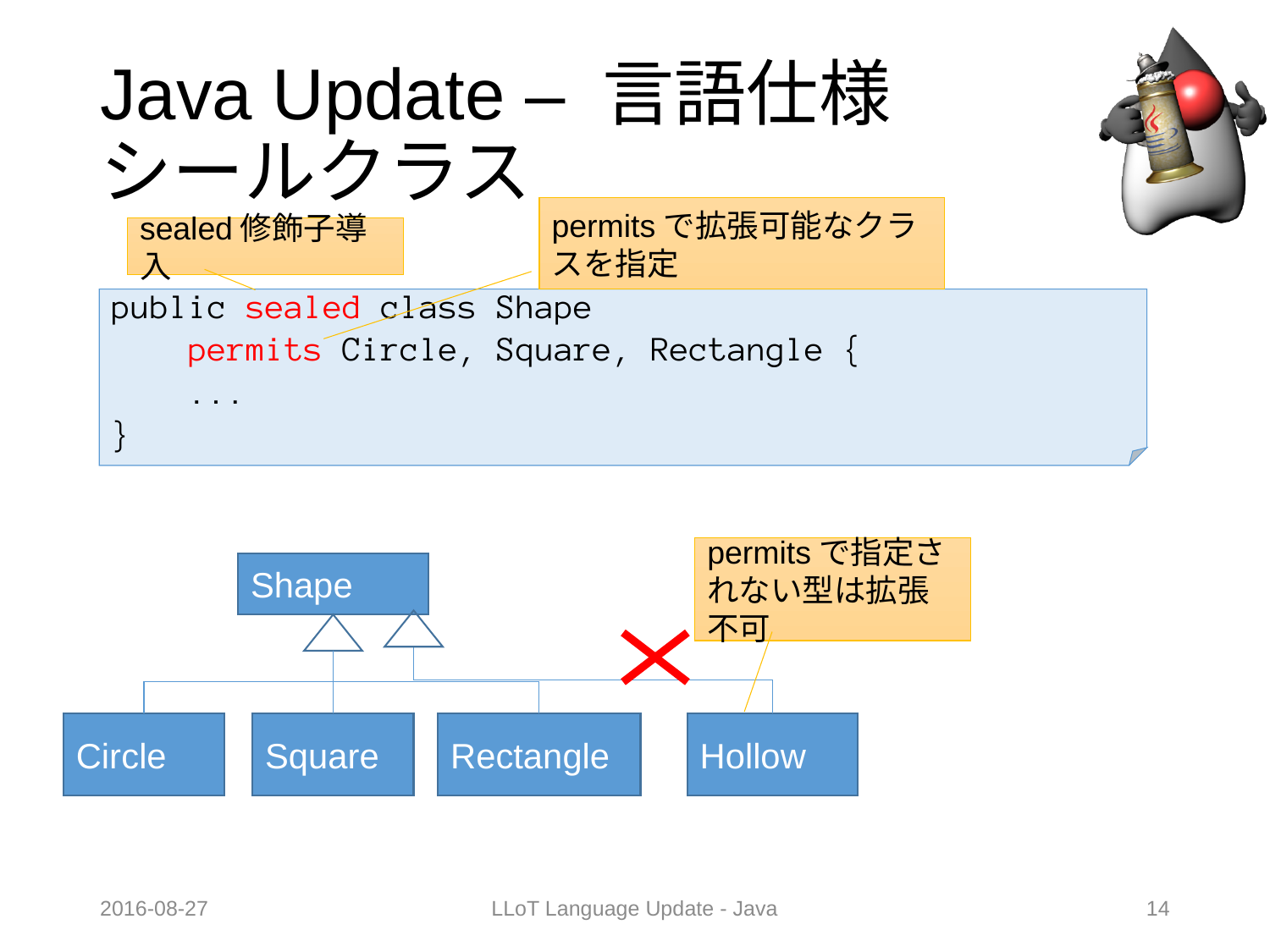

# Java Update – 言語仕様 シールクラス
permitsで拡張可能なクラスを指定
sealed修飾子導入
public sealed class Shape
    permits Circle, Square, Rectangle {
    ...
}
permitsで指定されない型は拡張不可
Shape

Hollow
Circle
Square
Rectangle
2016-08-27
LLoT Language Update - Java
14